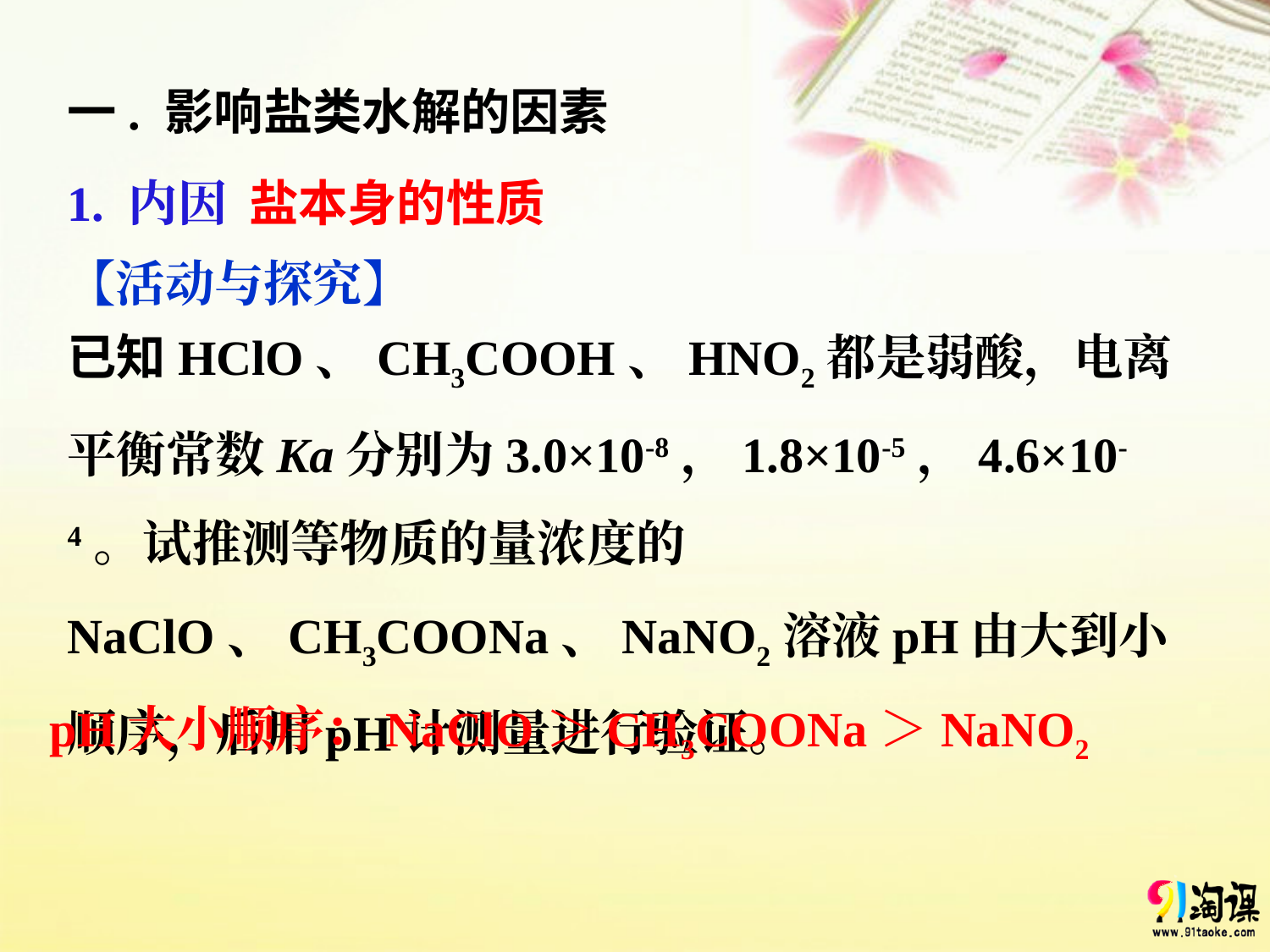

一. 影响盐类水解的因素
1. 内因
盐本身的性质
 【活动与探究】
已知HClO、CH3COOH、HNO2都是弱酸，电离平衡常数Ka分别为3.0×10-8，1.8×10-5，4.6×10-4。试推测等物质的量浓度的NaClO、CH3COONa、NaNO2溶液pH由大到小顺序，后用pH计测量进行验证。
pH大小顺序：NaClO＞CH3COONa＞NaNO2